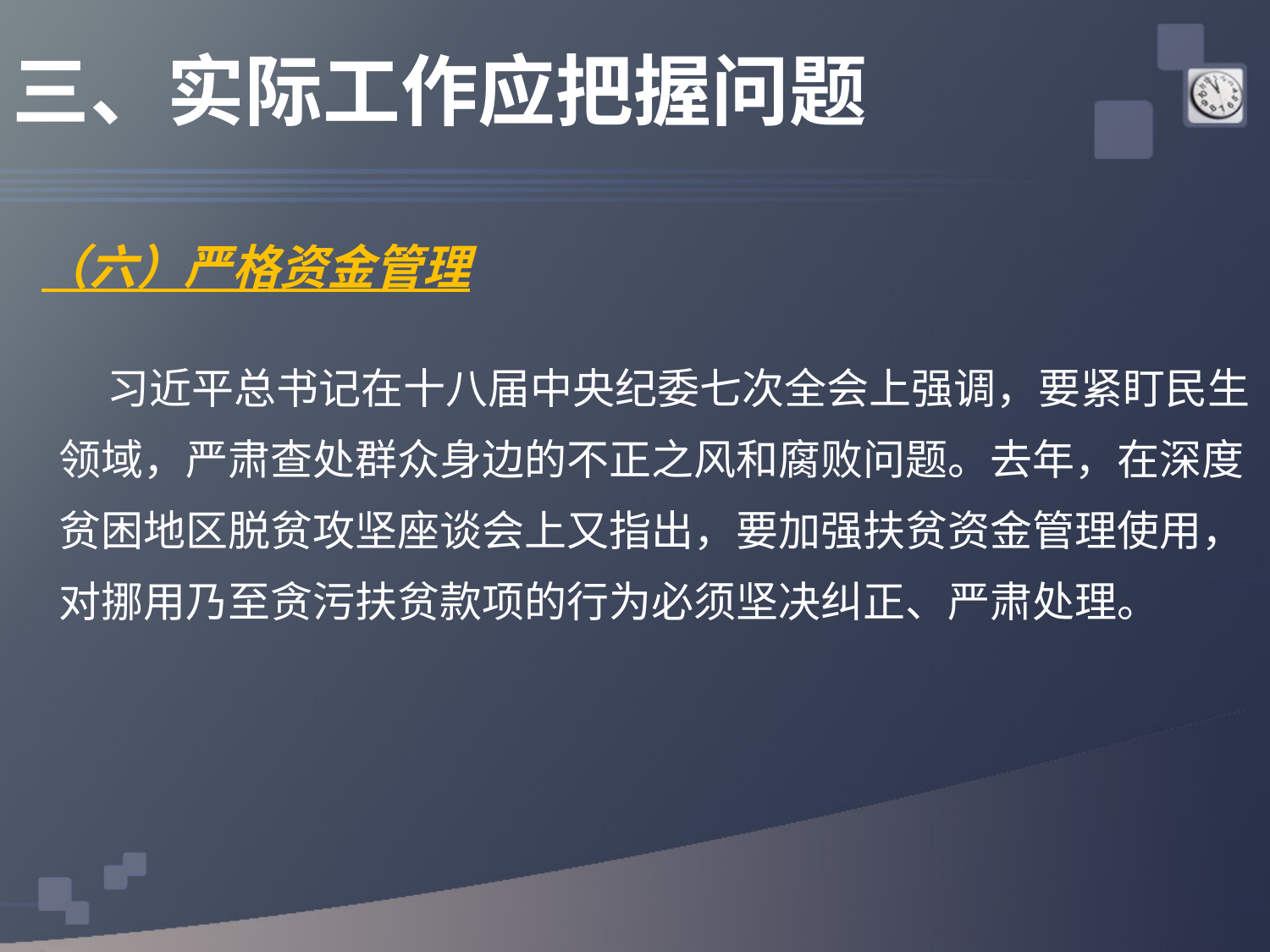

三、实际工作应把握问题
（六）严格资金管理
    习近平总书记在十八届中央纪委七次全会上强调，要紧盯民生领域，严肃查处群众身边的不正之风和腐败问题。去年，在深度贫困地区脱贫攻坚座谈会上又指出，要加强扶贫资金管理使用，对挪用乃至贪污扶贫款项的行为必须坚决纠正、严肃处理。